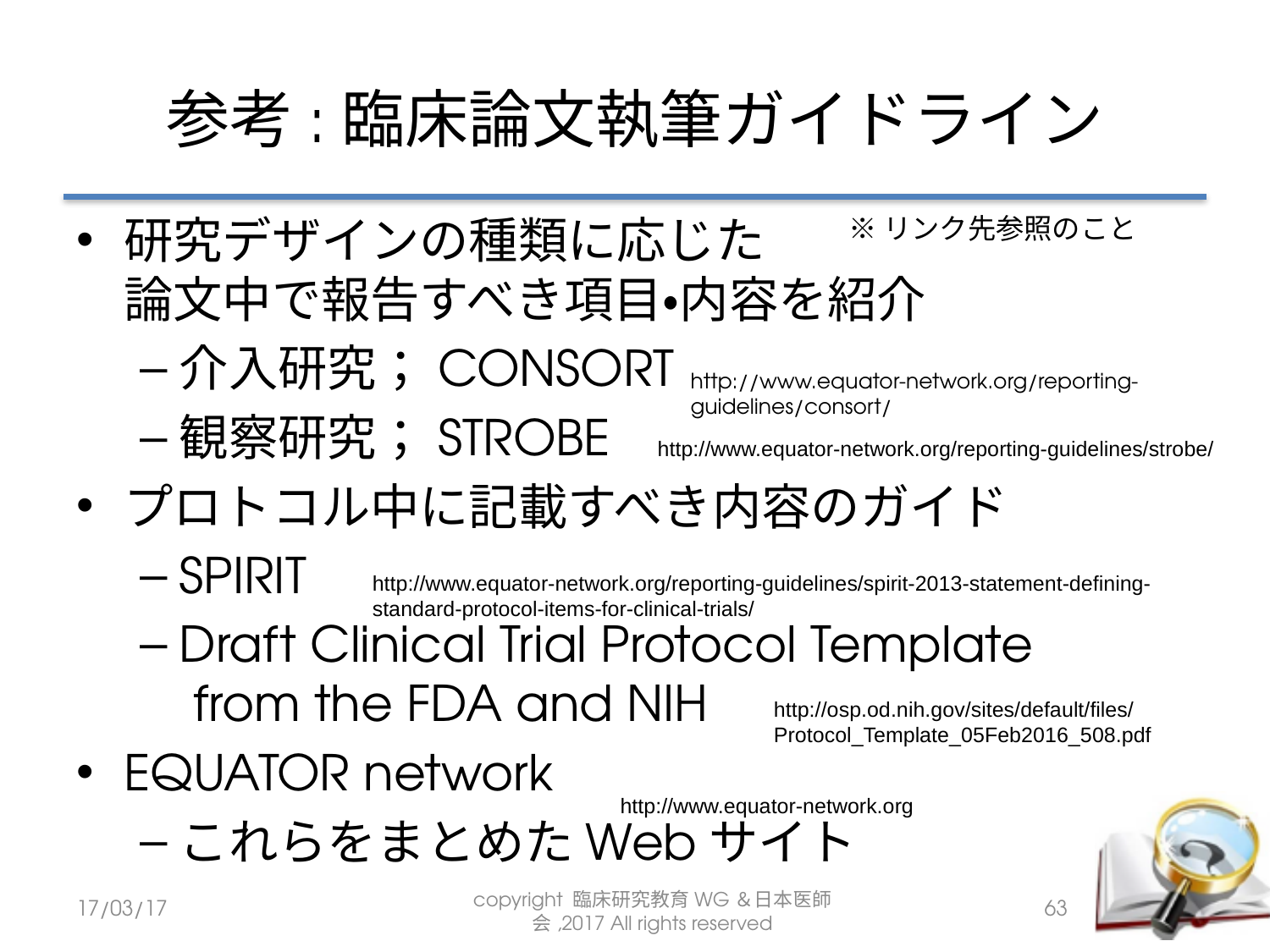

# 参考:臨床論文執筆ガイドライン
研究デザインの種類に応じた
論文中で報告すべき項目・内容を紹介
介入研究；CONSORT
観察研究；STROBE
プロトコル中に記載すべき内容のガイド
SPIRIT
Draft Clinical Trial Protocol Template
 from the FDA and NIH
EQUATOR network
これらをまとめたWebサイト

※リンク先参照のこと
http://www.equator-network.org/reporting-guidelines/consort/
http://www.equator-network.org/reporting-guidelines/strobe/
http://www.equator-network.org/reporting-guidelines/spirit-2013-statement-defining-standard-protocol-items-for-clinical-trials/
http://osp.od.nih.gov/sites/default/files/Protocol_Template_05Feb2016_508.pdf
http://www.equator-network.org
17/03/17
copyright 臨床研究教育WG＆日本医師会,2017 All rights reserved
63